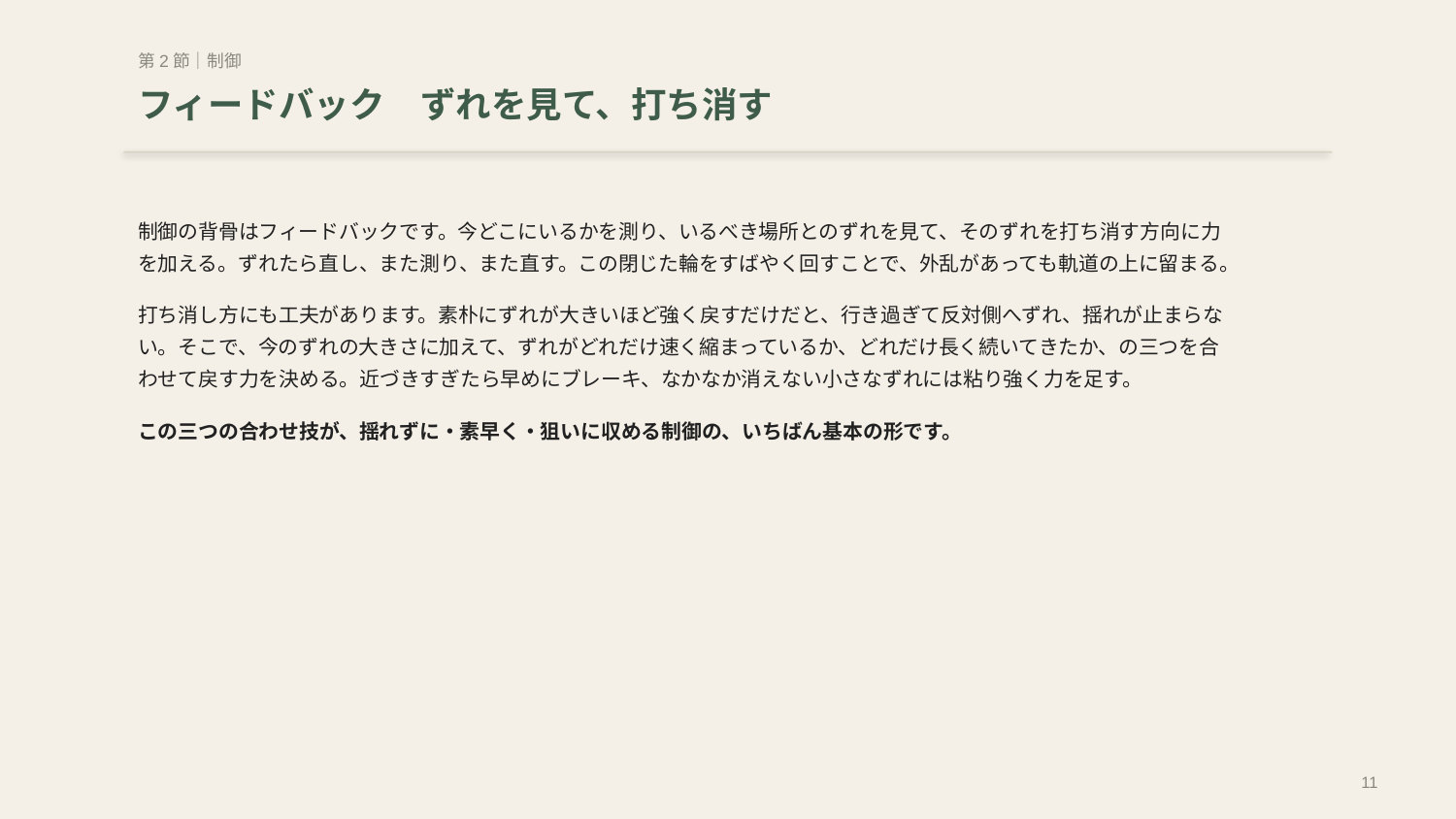

第2節｜制御
フィードバック　ずれを見て、打ち消す

制御の背骨はフィードバックです。今どこにいるかを測り、いるべき場所とのずれを見て、そのずれを打ち消す方向に力を加える。ずれたら直し、また測り、また直す。この閉じた輪をすばやく回すことで、外乱があっても軌道の上に留まる。
打ち消し方にも工夫があります。素朴にずれが大きいほど強く戻すだけだと、行き過ぎて反対側へずれ、揺れが止まらない。そこで、今のずれの大きさに加えて、ずれがどれだけ速く縮まっているか、どれだけ長く続いてきたか、の三つを合わせて戻す力を決める。近づきすぎたら早めにブレーキ、なかなか消えない小さなずれには粘り強く力を足す。
この三つの合わせ技が、揺れずに・素早く・狙いに収める制御の、いちばん基本の形です。
11